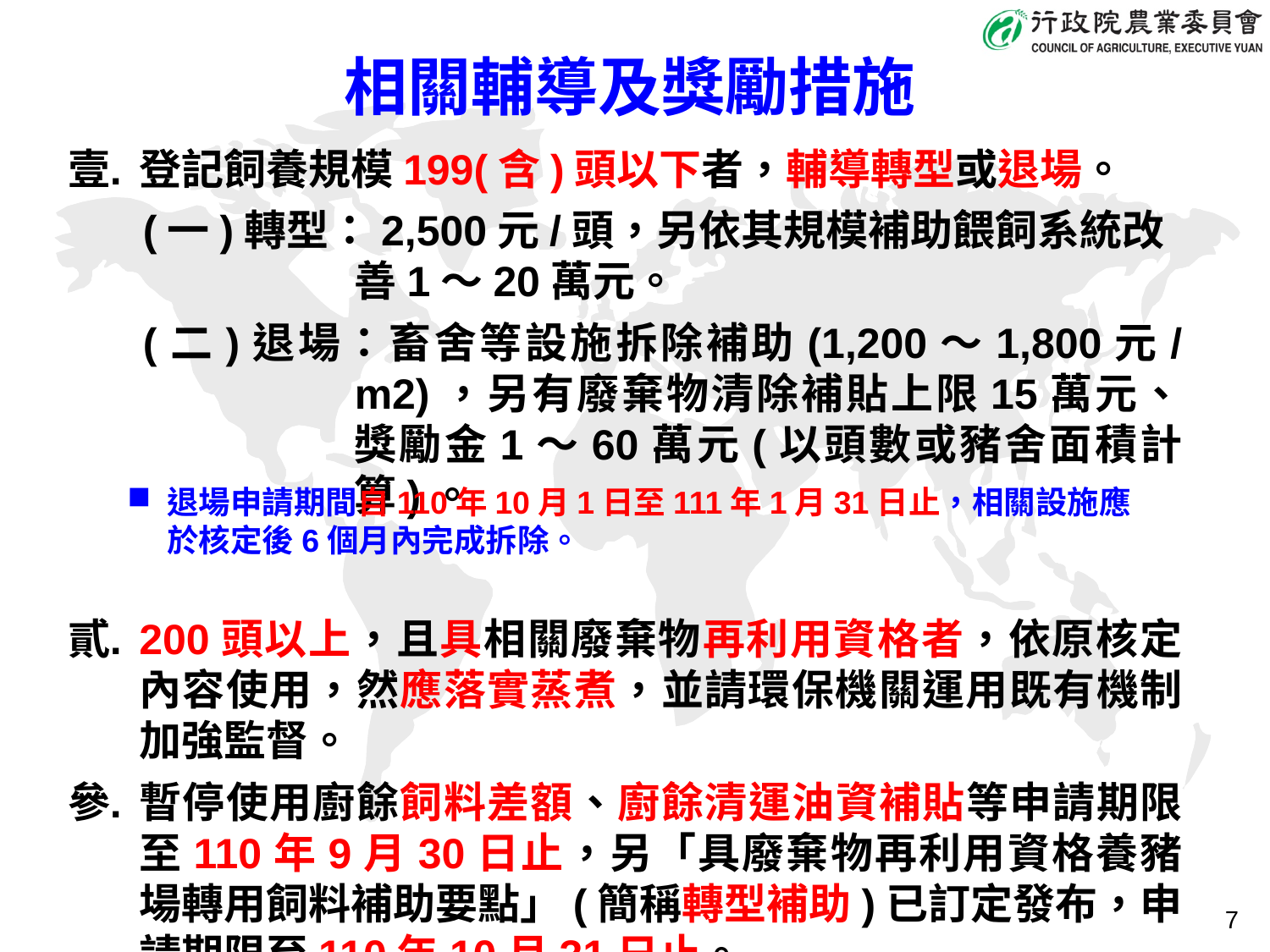

# 相關輔導及獎勵措施
登記飼養規模199(含)頭以下者，輔導轉型或退場。
(一)轉型：2,500元/頭，另依其規模補助餵飼系統改善1～20萬元。
(二)退場：畜舍等設施拆除補助(1,200～1,800元/m2)，另有廢棄物清除補貼上限15萬元、獎勵金1～60萬元(以頭數或豬舍面積計算)。

200頭以上，且具相關廢棄物再利用資格者，依原核定內容使用，然應落實蒸煮，並請環保機關運用既有機制加強監督。
暫停使用廚餘飼料差額、廚餘清運油資補貼等申請期限至110年9月30日止，另「具廢棄物再利用資格養豬場轉用飼料補助要點」(簡稱轉型補助)已訂定發布，申請期限至110年10月31日止。

退場申請期間自110年10月1日至111年1月31日止，相關設施應於核定後6個月內完成拆除。
7